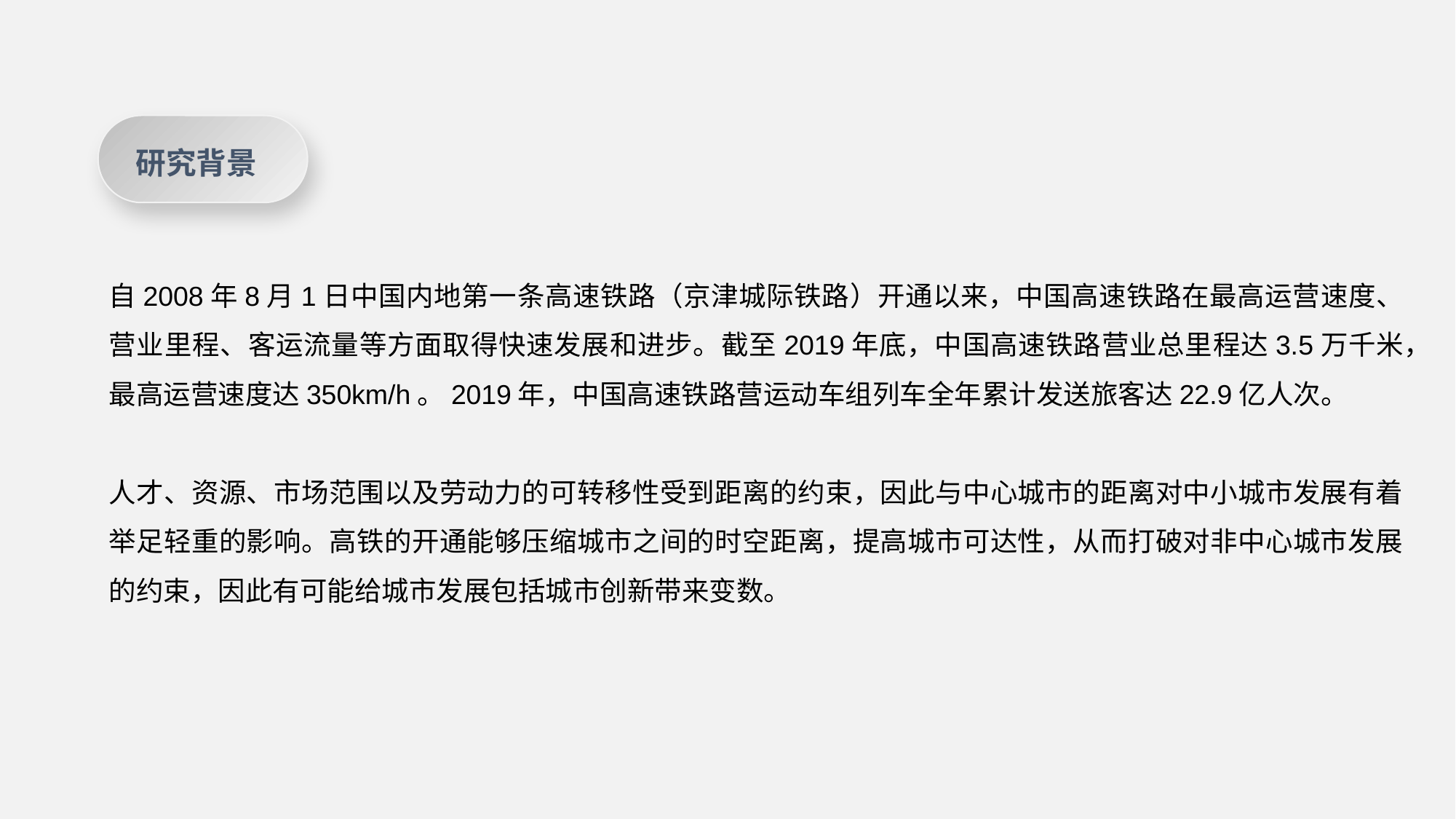

研究背景
自2008年8月1日中国内地第一条高速铁路（京津城际铁路）开通以来，中国高速铁路在最高运营速度、营业里程、客运流量等方面取得快速发展和进步。截至2019年底，中国高速铁路营业总里程达3.5万千米，最高运营速度达350km/h。2019年，中国高速铁路营运动车组列车全年累计发送旅客达22.9亿人次。

人才、资源、市场范围以及劳动力的可转移性受到距离的约束，因此与中心城市的距离对中小城市发展有着举足轻重的影响。高铁的开通能够压缩城市之间的时空距离，提高城市可达性，从而打破对非中心城市发展的约束，因此有可能给城市发展包括城市创新带来变数。